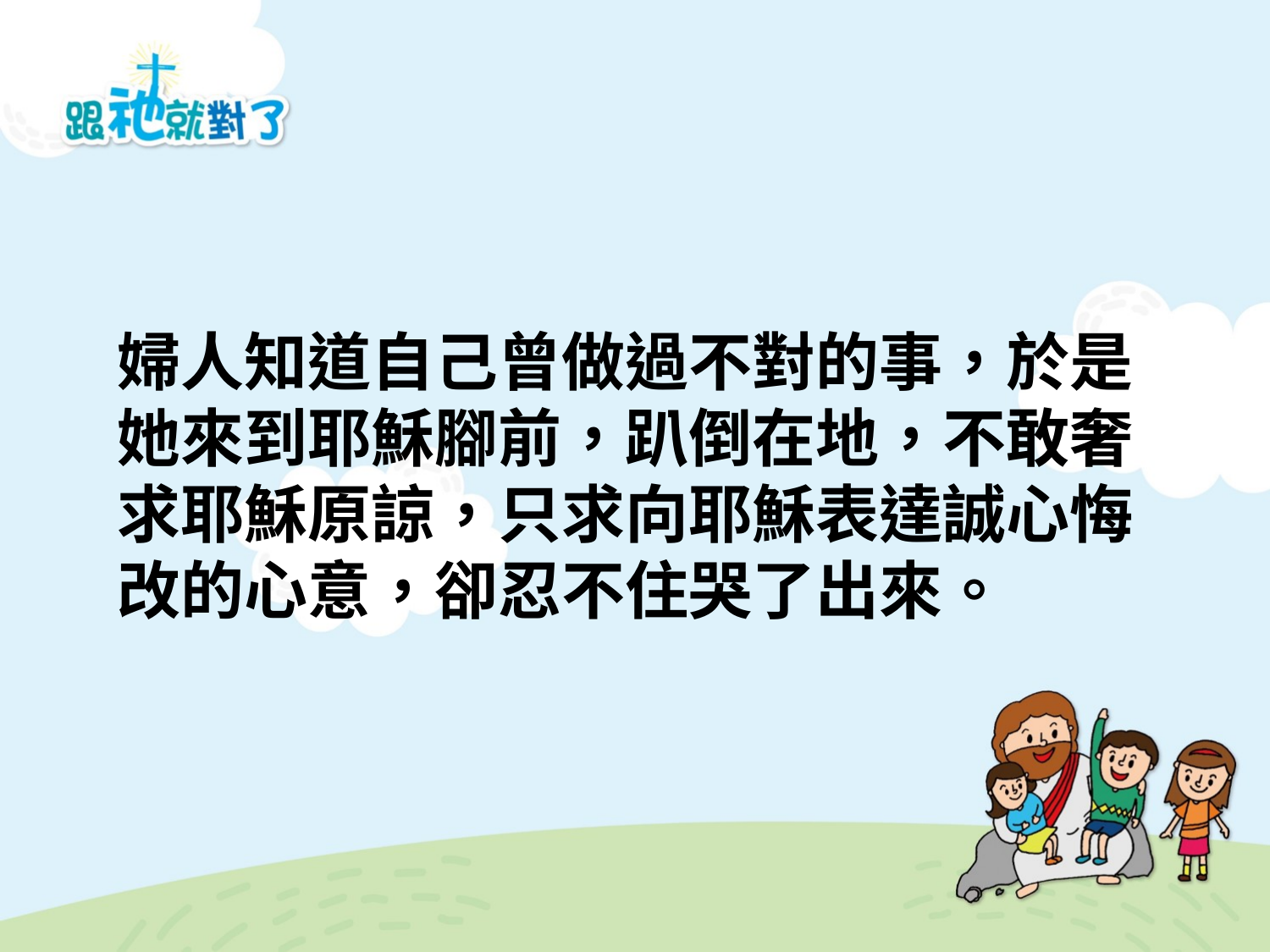

婦人知道自己曾做過不對的事，於是她來到耶穌腳前，趴倒在地，不敢奢求耶穌原諒，只求向耶穌表達誠心悔改的心意，卻忍不住哭了出來。